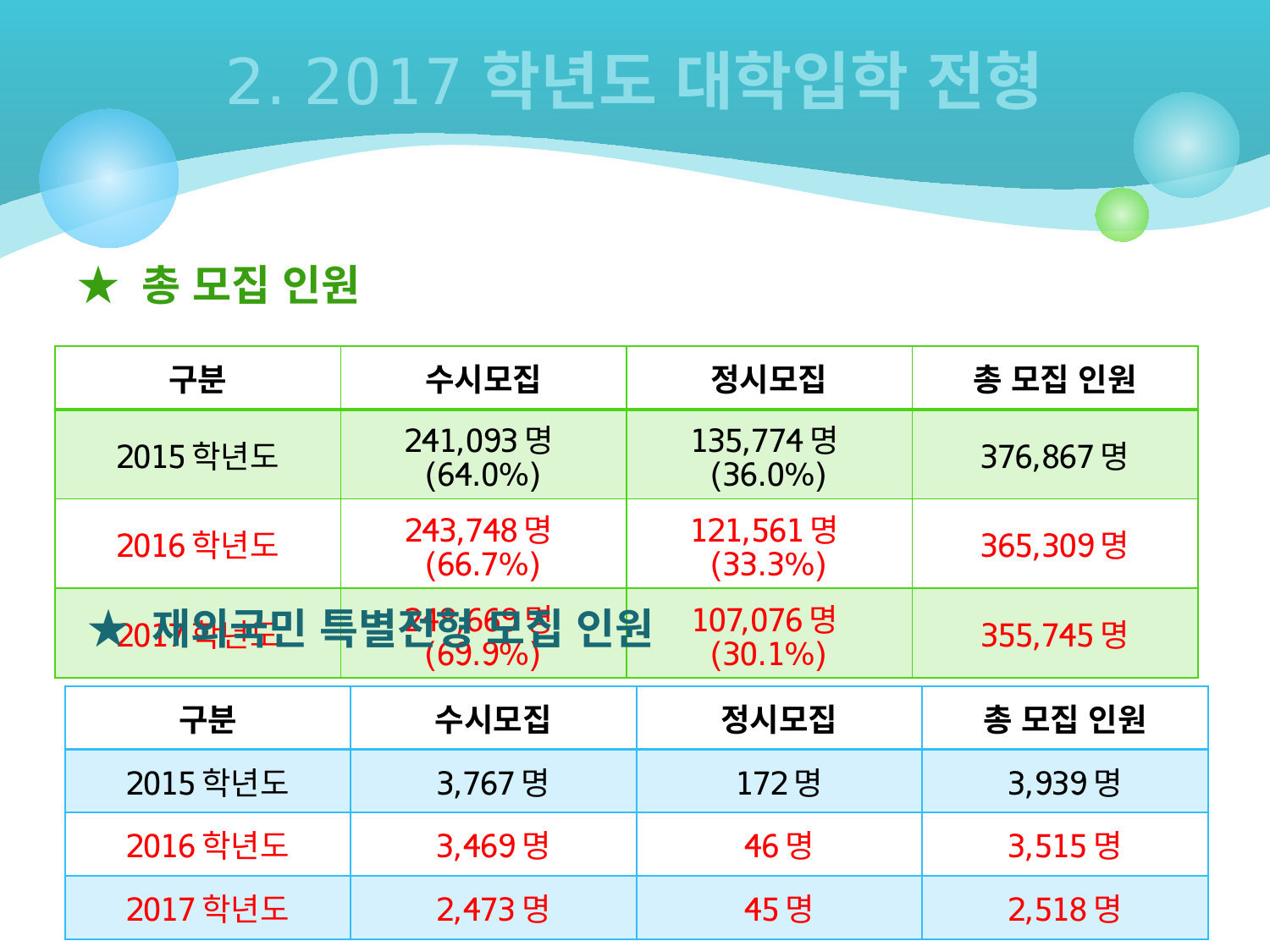

# 2. 2017학년도 대학입학 전형
★ 총 모집 인원
| 구분 | 수시모집 | 정시모집 | 총 모집 인원 |
| --- | --- | --- | --- |
| 2015학년도 | 241,093명(64.0%) | 135,774명(36.0%) | 376,867명 |
| 2016학년도 | 243,748명(66.7%) | 121,561명(33.3%) | 365,309명 |
| 2017학년도 | 248,669명(69.9%) | 107,076명(30.1%) | 355,745명 |
★ 재외국민 특별전형 모집 인원
| 구분 | 수시모집 | 정시모집 | 총 모집 인원 |
| --- | --- | --- | --- |
| 2015학년도 | 3,767명 | 172명 | 3,939명 |
| 2016학년도 | 3,469명 | 46명 | 3,515명 |
| 2017학년도 | 2,473명 | 45명 | 2,518명 |